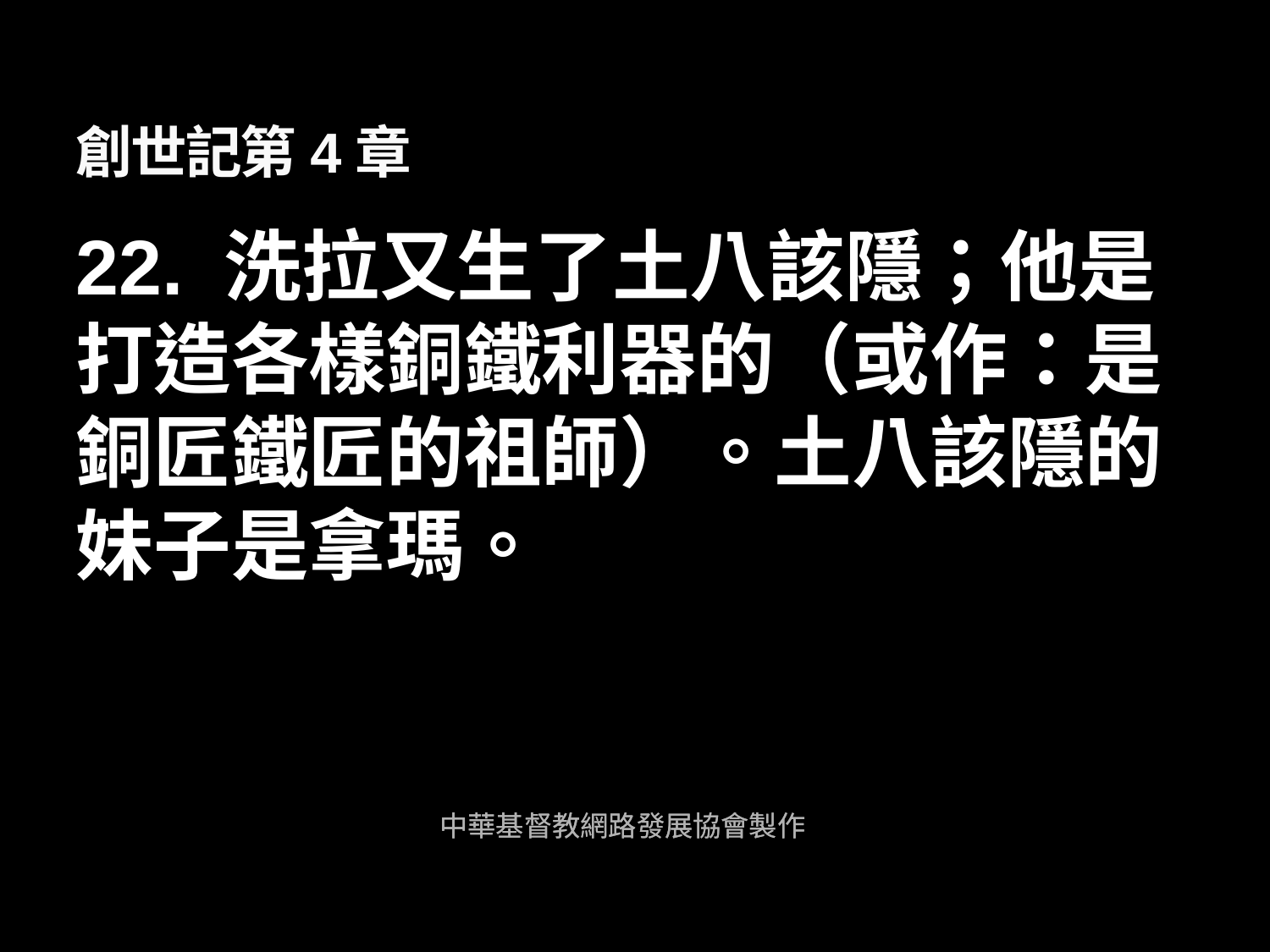

# 創世記第4章
22. 洗拉又生了土八該隱；他是打造各樣銅鐵利器的（或作：是銅匠鐵匠的祖師）。土八該隱的妹子是拿瑪。